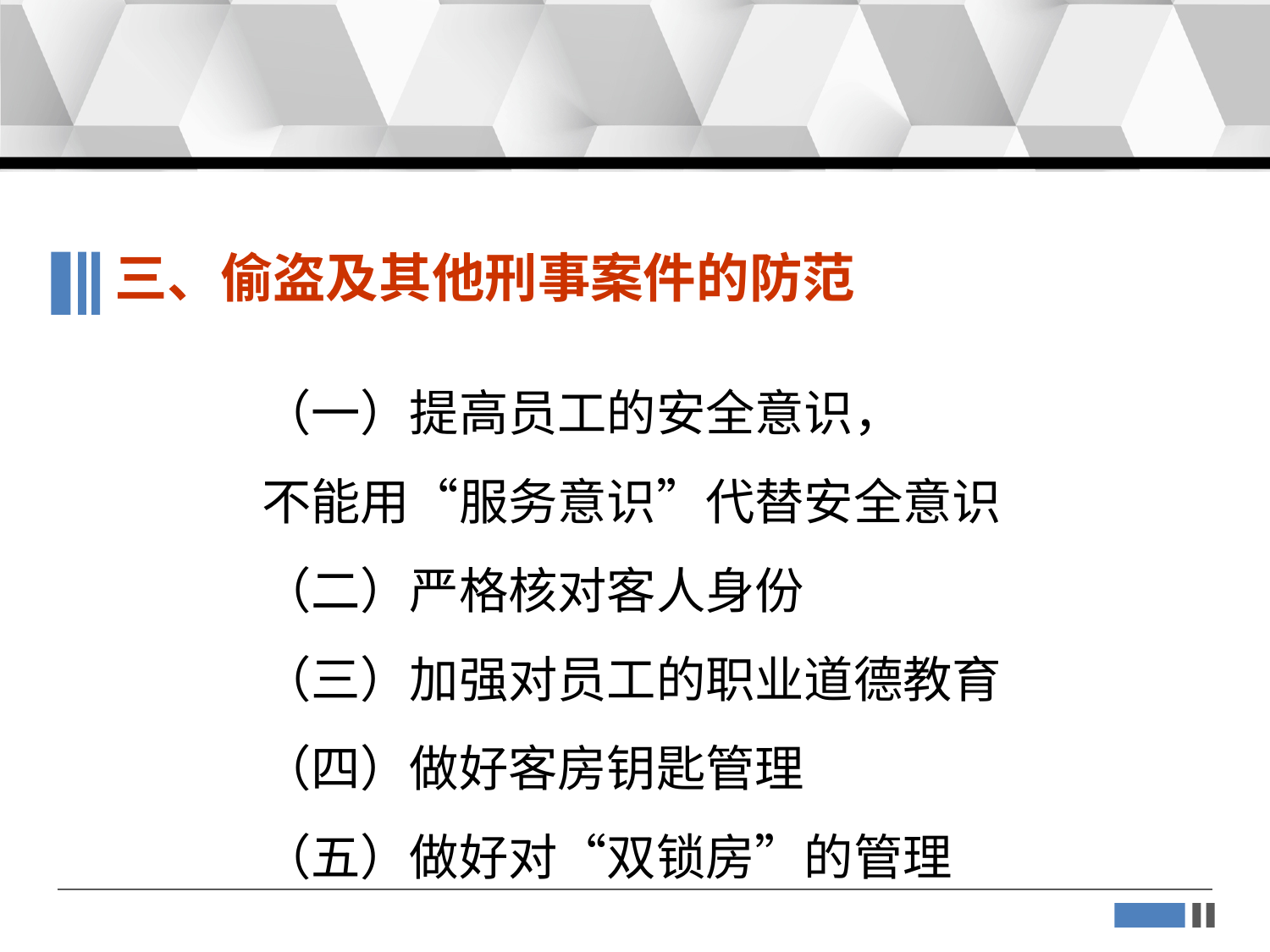

三、偷盗及其他刑事案件的防范

（一）提高员工的安全意识，
不能用“服务意识”代替安全意识
（二）严格核对客人身份
（三）加强对员工的职业道德教育
（四）做好客房钥匙管理
（五）做好对“双锁房”的管理